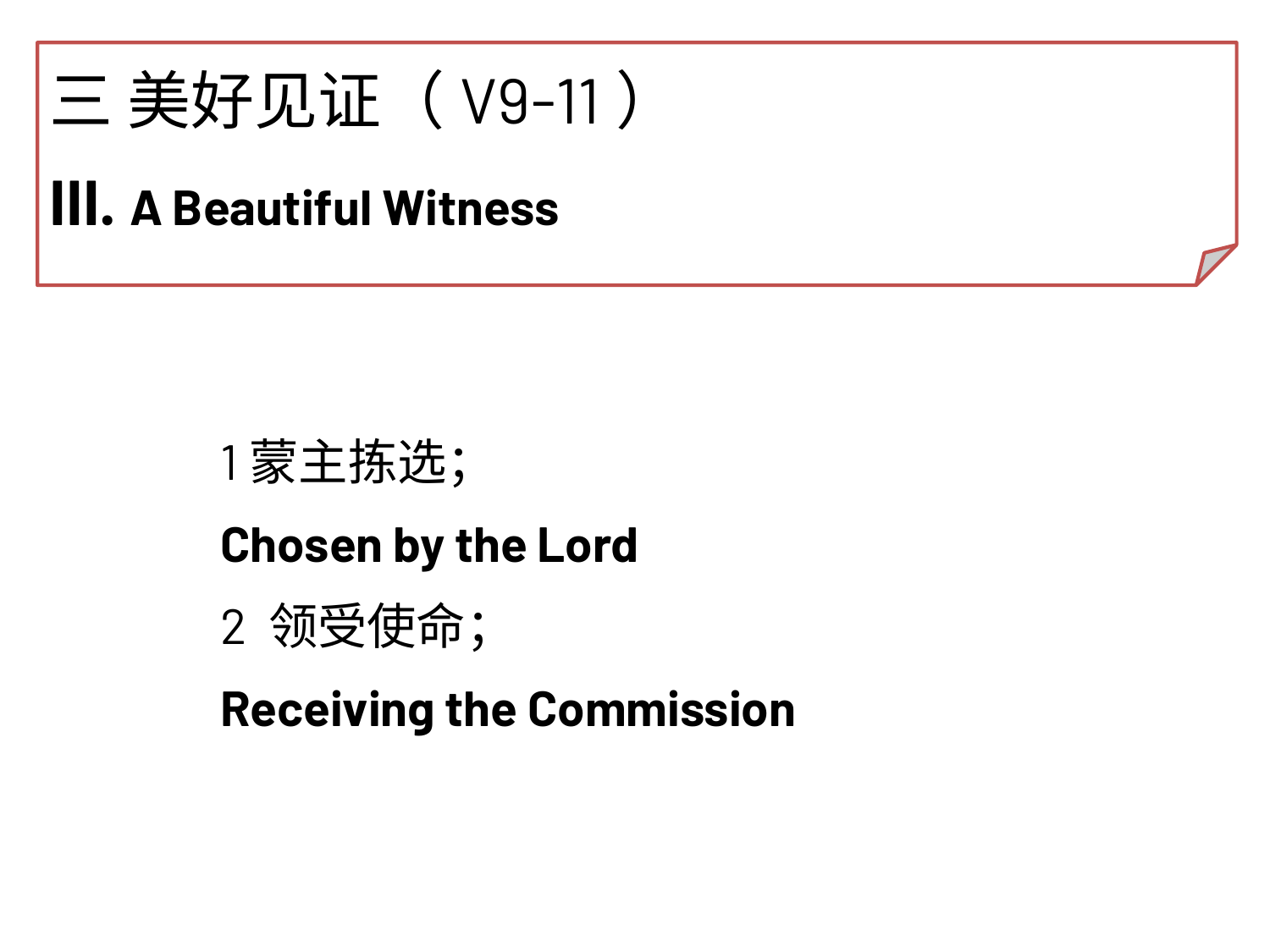

三 美好见证（V9-11）
III. A Beautiful Witness
1蒙主拣选；
Chosen by the Lord
2 领受使命；
Receiving the Commission